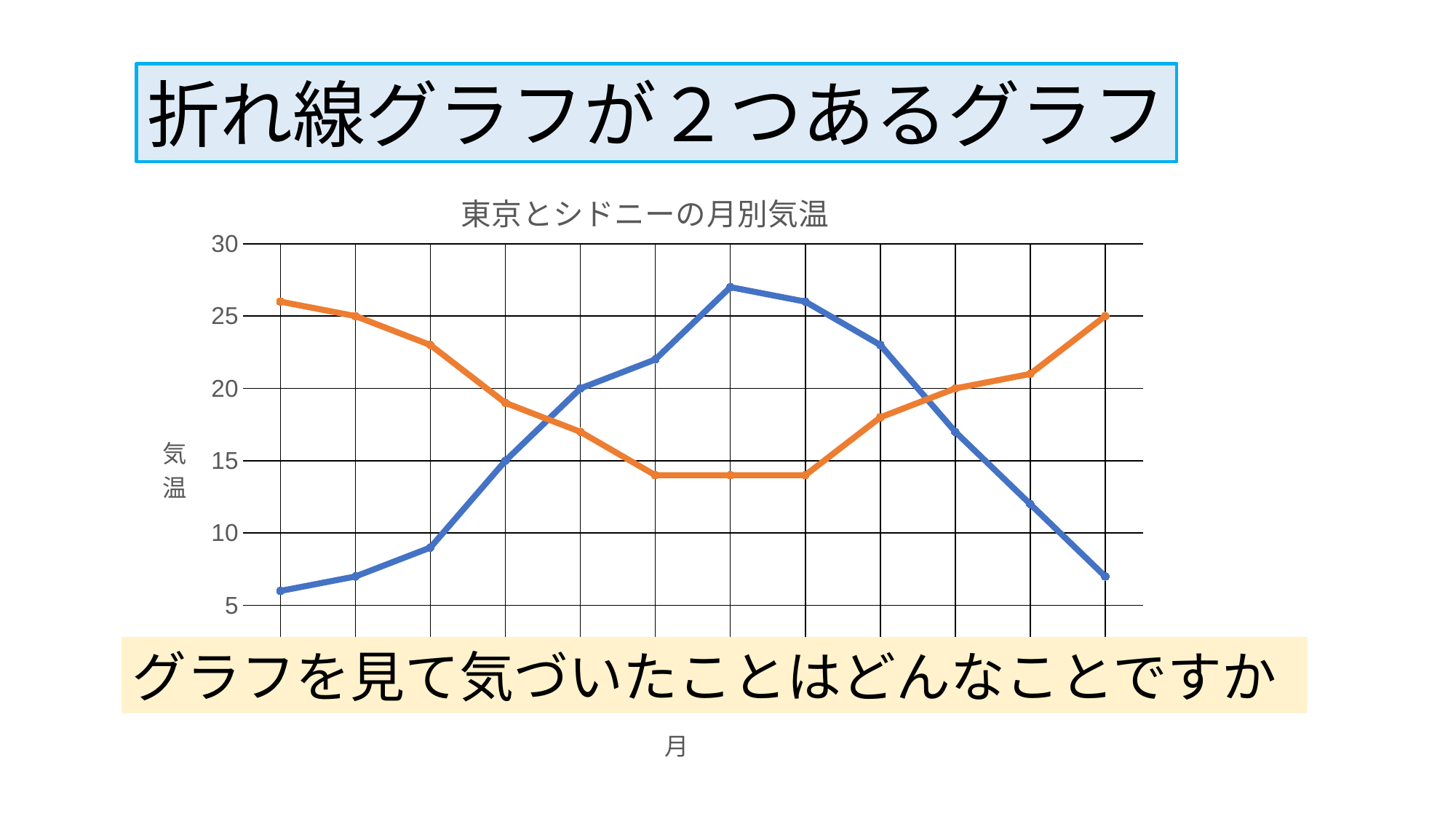

折れ線グラフが２つあるグラフ

### Chart: 東京とシドニーの月別気温

| Category |  |  |
|---|---|---|
グラフを見て気づいたことはどんなことですか